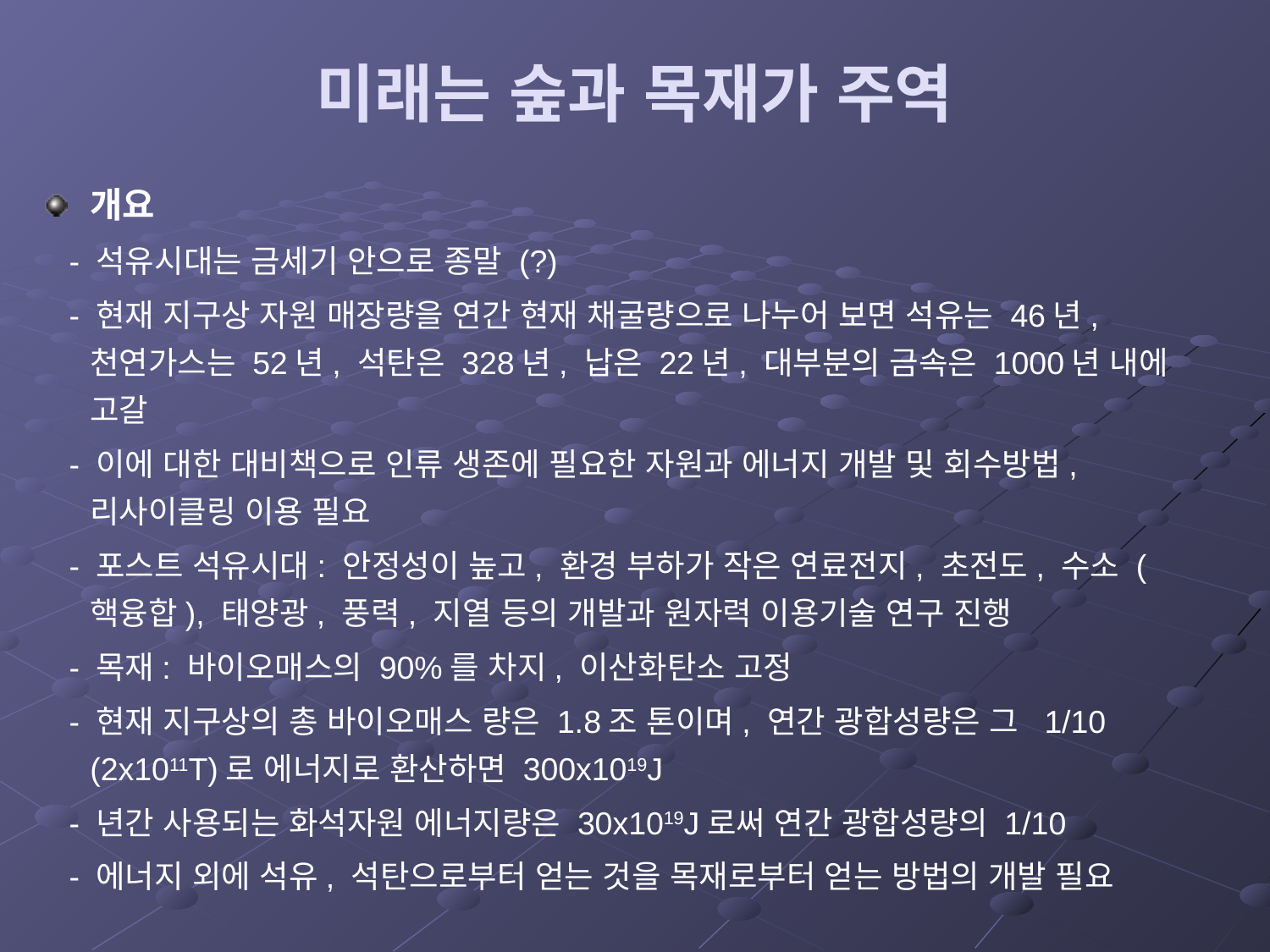

# 미래는 숲과 목재가 주역
개요
   - 석유시대는 금세기 안으로 종말 (?)
   - 현재 지구상 자원 매장량을 연간 현재 채굴량으로 나누어 보면 석유는 46년, 천연가스는 52년, 석탄은 328년, 납은 22년, 대부분의 금속은 1000년 내에 고갈
   - 이에 대한 대비책으로 인류 생존에 필요한 자원과 에너지 개발 및 회수방법, 리사이클링 이용 필요
   - 포스트 석유시대: 안정성이 높고, 환경 부하가 작은 연료전지, 초전도, 수소 (핵융합), 태양광, 풍력, 지열 등의 개발과 원자력 이용기술 연구 진행
   - 목재: 바이오매스의 90%를 차지, 이산화탄소 고정
   - 현재 지구상의 총 바이오매스 량은 1.8조 톤이며, 연간 광합성량은 그  1/10 (2x1011T)로 에너지로 환산하면 300x1019J
   - 년간 사용되는 화석자원 에너지량은 30x1019J로써 연간 광합성량의 1/10
   - 에너지 외에 석유, 석탄으로부터 얻는 것을 목재로부터 얻는 방법의 개발 필요